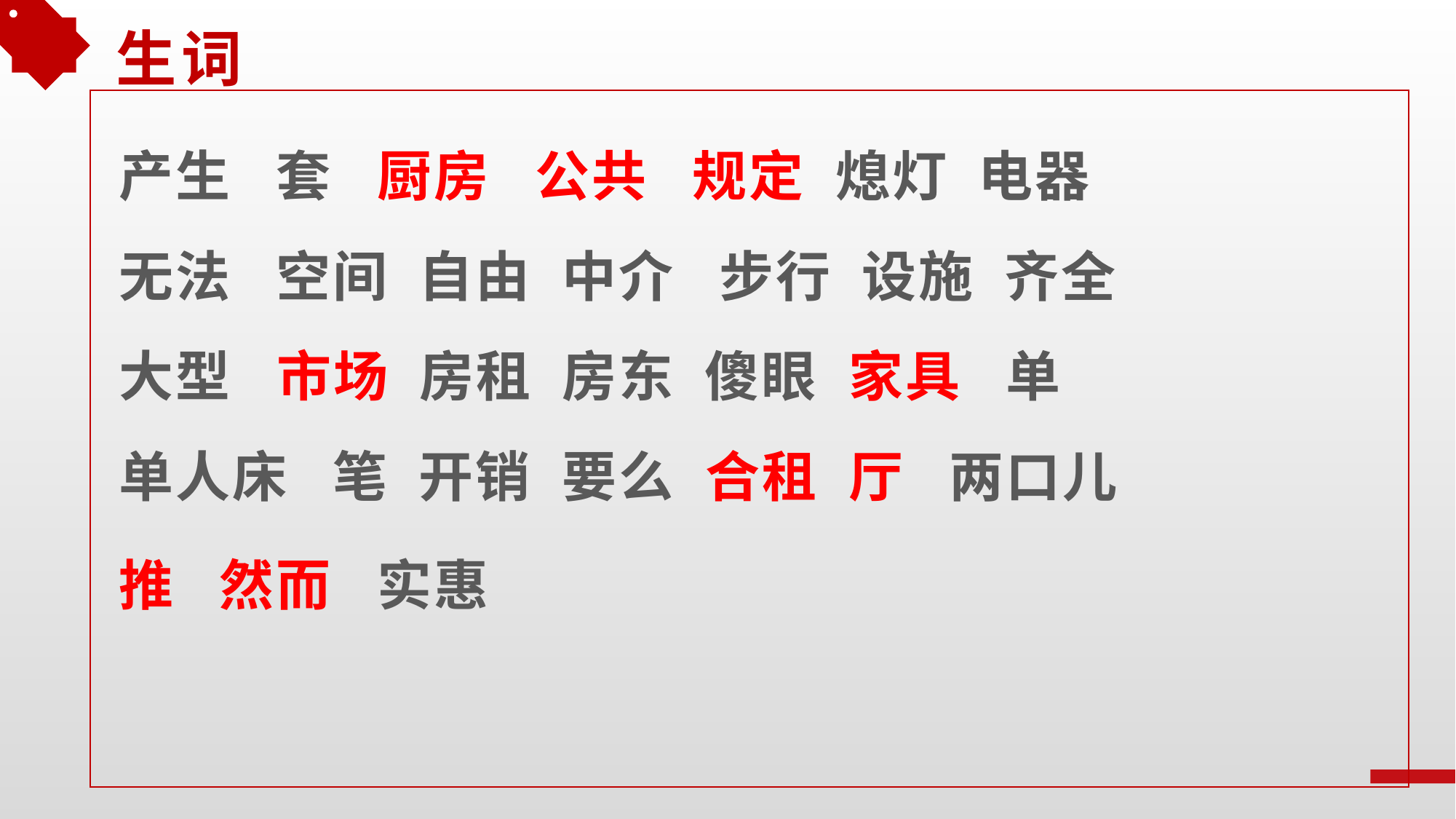

生词

产生   套   厨房   公共   规定  熄灯  电器
无法   空间  自由  中介   步行  设施  齐全
大型   市场  房租  房东  傻眼  家具   单
单人床   笔  开销  要么  合租  厅   两口儿
推   然而   实惠